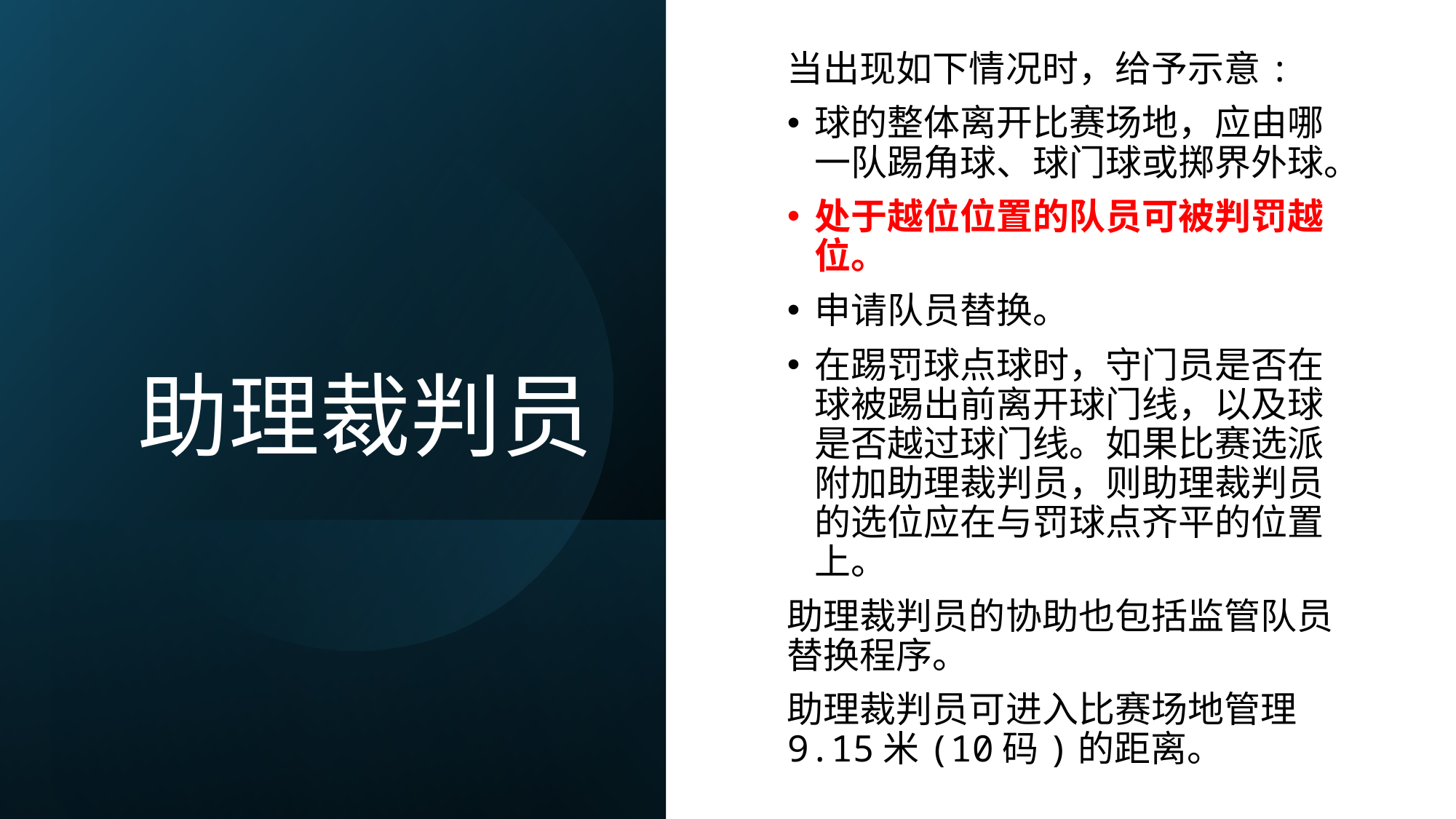

当出现如下情况时，给予示意:
球的整体离开比赛场地，应由哪一队踢角球、球门球或掷界外球。
处于越位位置的队员可被判罚越位。
申请队员替换。
在踢罚球点球时，守门员是否在球被踢出前离开球门线，以及球是否越过球门线。如果比赛选派附加助理裁判员，则助理裁判员的选位应在与罚球点齐平的位置上。
助理裁判员的协助也包括监管队员替换程序。
助理裁判员可进入比赛场地管理9.15米(10码)的距离。

# 助理裁判员